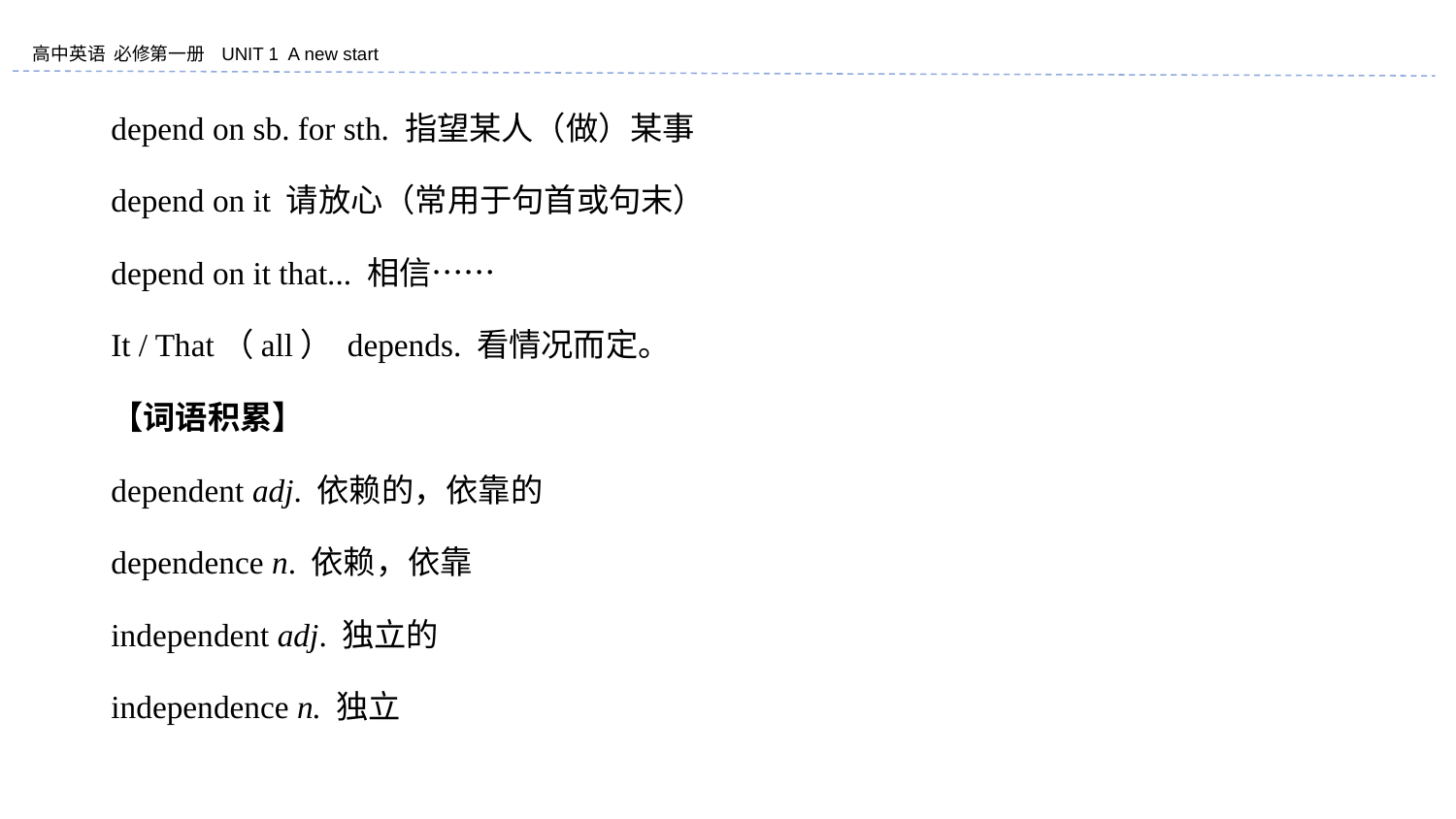

depend on sb. for sth. 指望某人（做）某事
depend on it 请放心（常用于句首或句末）
depend on it that... 相信……
It / That（all） depends. 看情况而定。
【词语积累】
dependent adj. 依赖的，依靠的
dependence n. 依赖，依靠
independent adj. 独立的
independence n. 独立